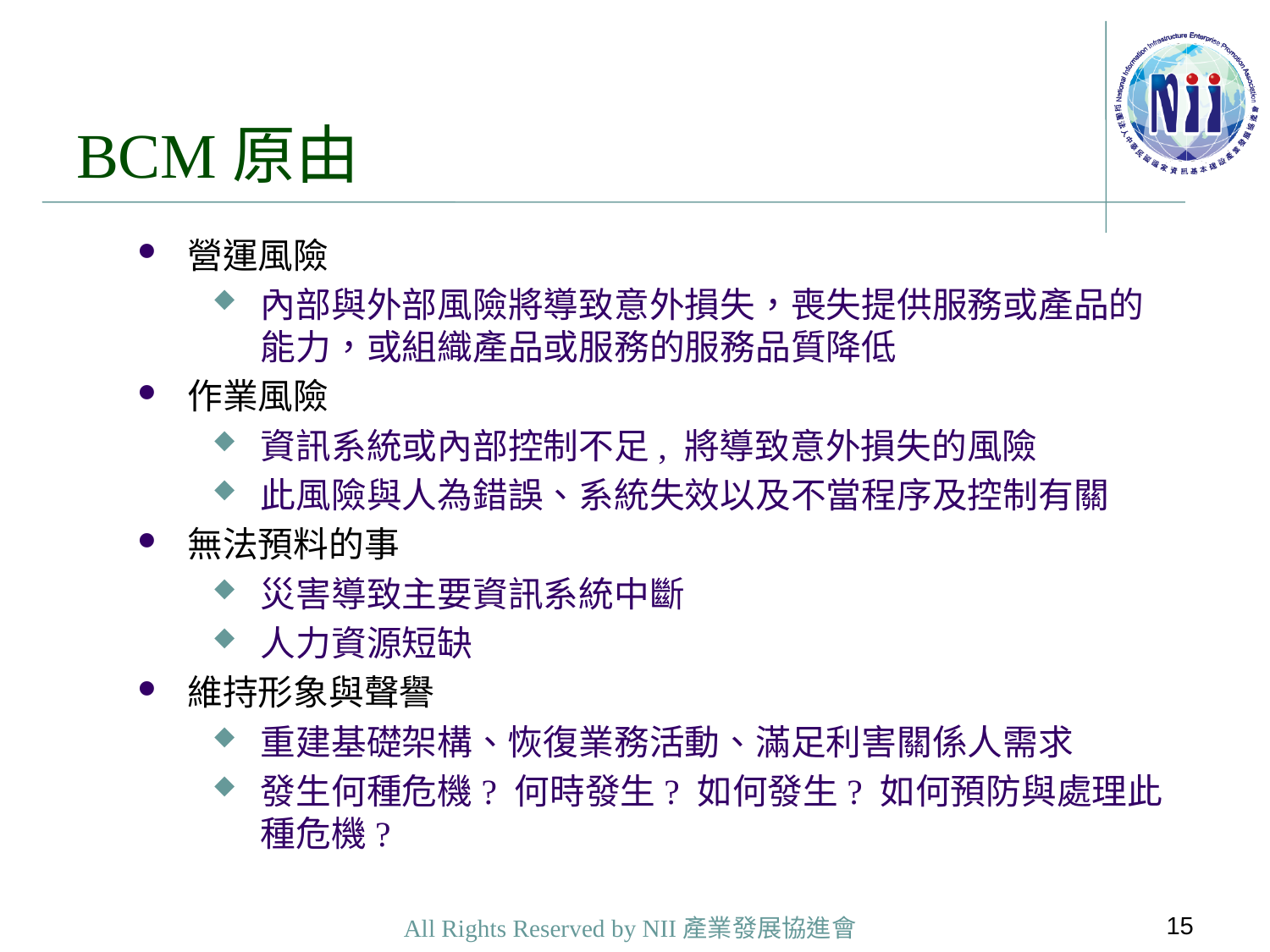

# BCM原由
營運風險
內部與外部風險將導致意外損失，喪失提供服務或產品的能力，或組織產品或服務的服務品質降低
作業風險
資訊系統或內部控制不足, 將導致意外損失的風險
此風險與人為錯誤、系統失效以及不當程序及控制有關
無法預料的事
災害導致主要資訊系統中斷
人力資源短缺
維持形象與聲譽
重建基礎架構、恢復業務活動、滿足利害關係人需求
發生何種危機? 何時發生? 如何發生? 如何預防與處理此種危機?
15
All Rights Reserved by NII產業發展協進會